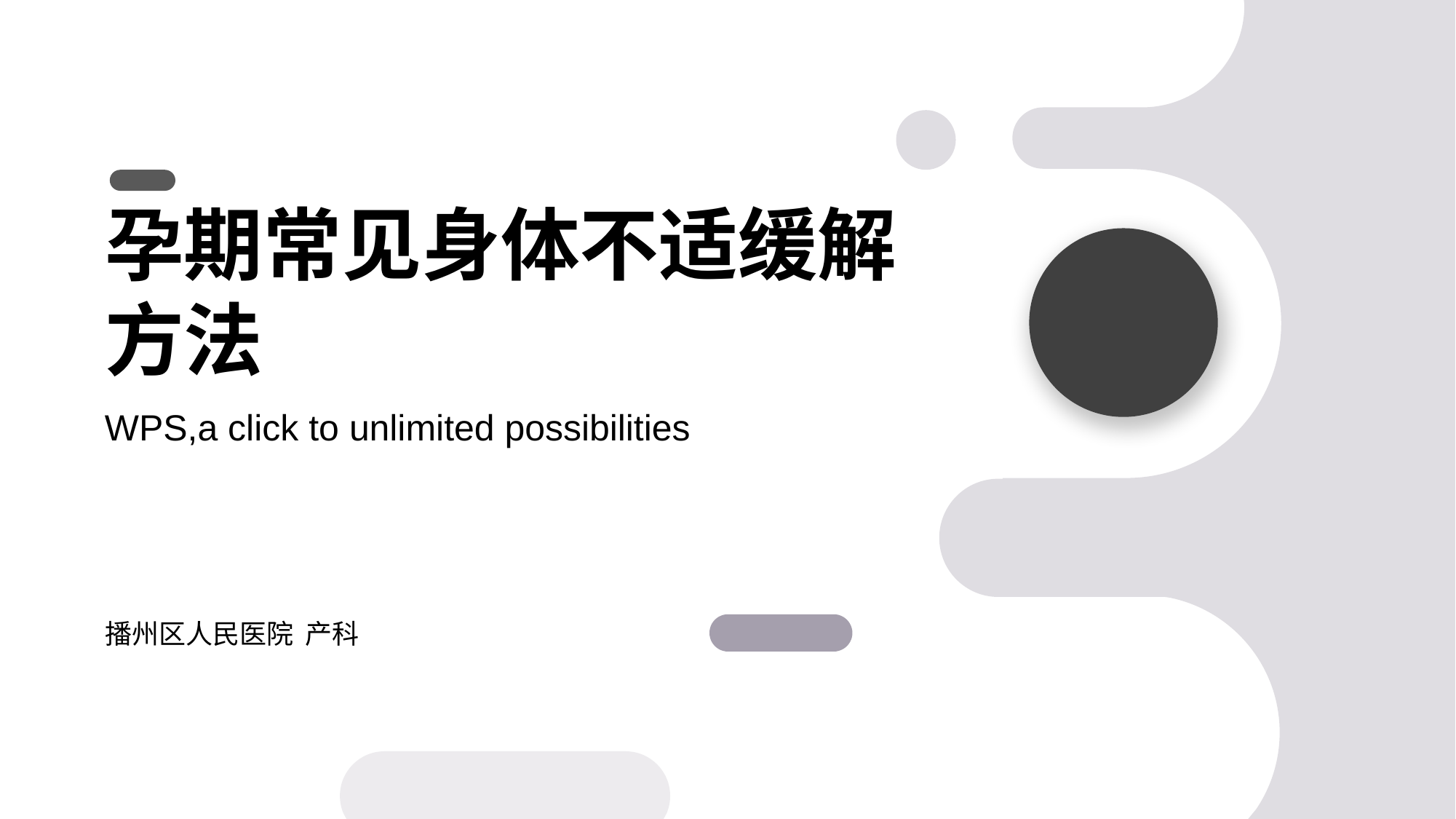

# 孕期常见身体不适缓解方法
WPS,a click to unlimited possibilities
播州区人民医院  产科